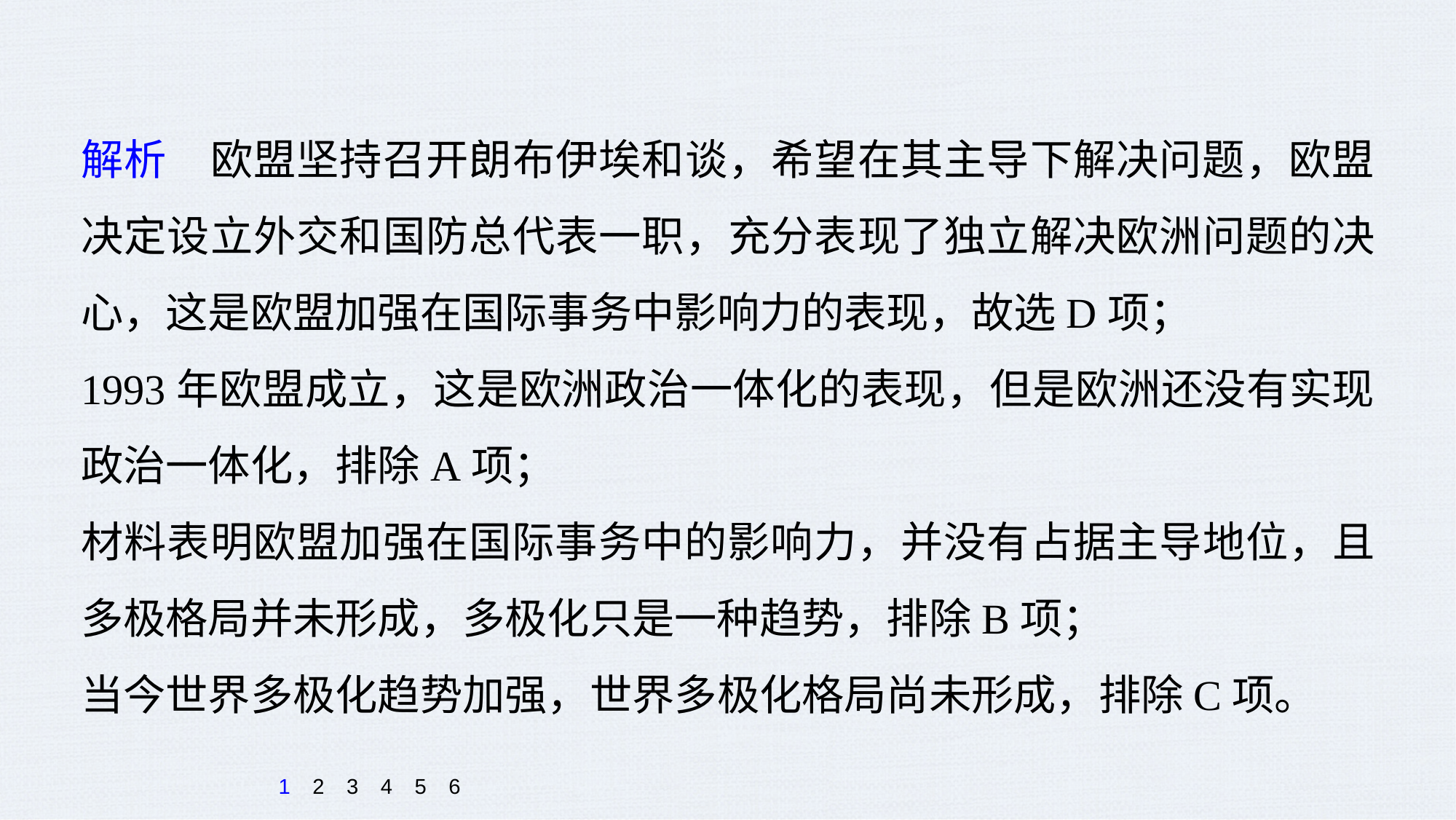

解析　欧盟坚持召开朗布伊埃和谈，希望在其主导下解决问题，欧盟决定设立外交和国防总代表一职，充分表现了独立解决欧洲问题的决心，这是欧盟加强在国际事务中影响力的表现，故选D项；
1993年欧盟成立，这是欧洲政治一体化的表现，但是欧洲还没有实现政治一体化，排除A项；
材料表明欧盟加强在国际事务中的影响力，并没有占据主导地位，且多极格局并未形成，多极化只是一种趋势，排除B项；
当今世界多极化趋势加强，世界多极化格局尚未形成，排除C项。
1
2
3
4
5
6